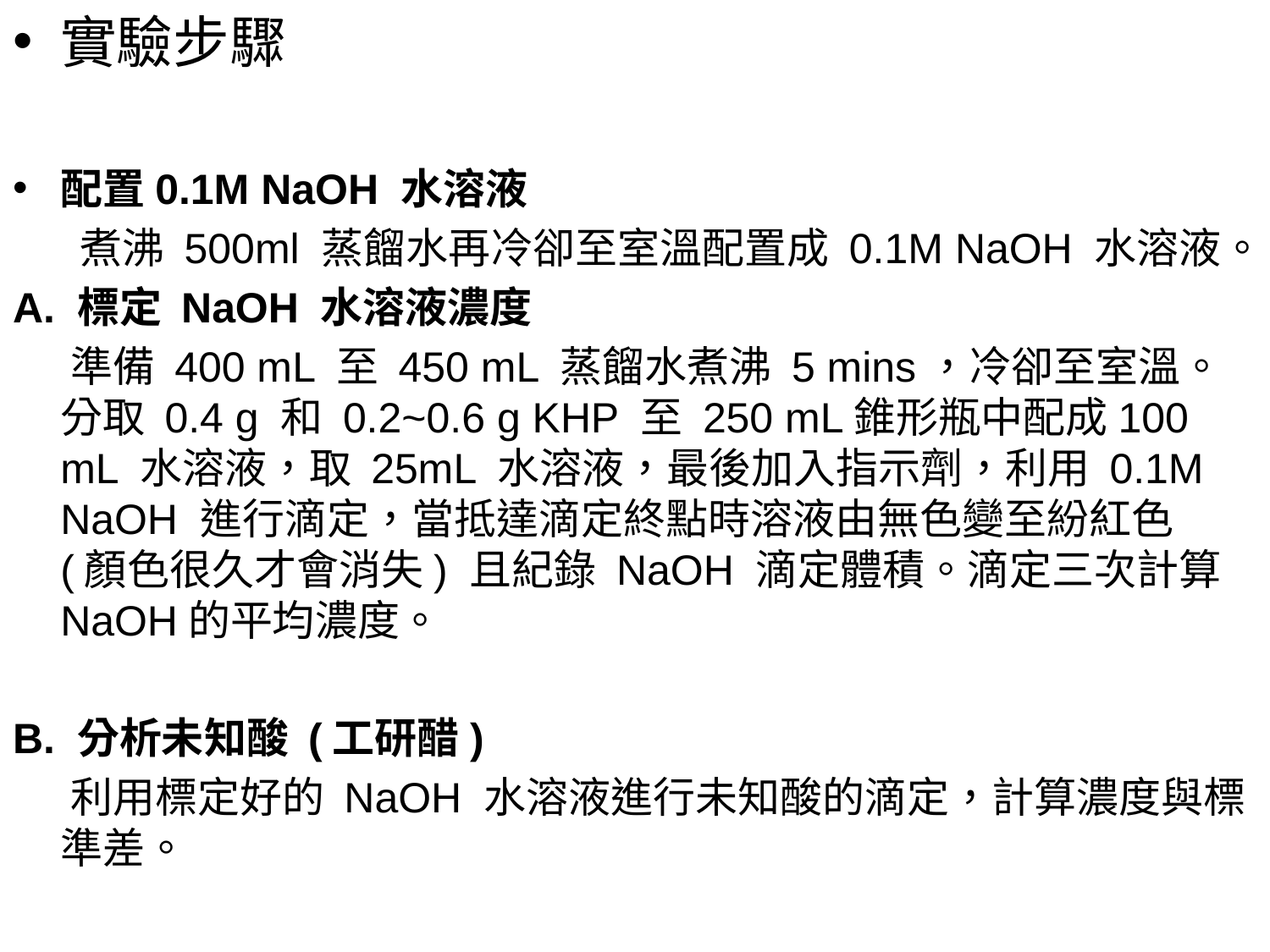

實驗步驟

配置0.1M NaOH 水溶液
      煮沸 500ml 蒸餾水再冷卻至室溫配置成 0.1M NaOH 水溶液。
A. 標定 NaOH 水溶液濃度
     準備 400 mL 至 450 mL 蒸餾水煮沸 5 mins，冷卻至室溫。分取 0.4 g 和 0.2~0.6 g KHP 至 250 mL錐形瓶中配成100 mL 水溶液，取 25mL 水溶液，最後加入指示劑，利用 0.1M NaOH 進行滴定，當抵達滴定終點時溶液由無色變至紛紅色 (顏色很久才會消失) 且紀錄 NaOH 滴定體積。滴定三次計算NaOH的平均濃度。

B. 分析未知酸 (工研醋)
     利用標定好的 NaOH 水溶液進行未知酸的滴定，計算濃度與標準差。